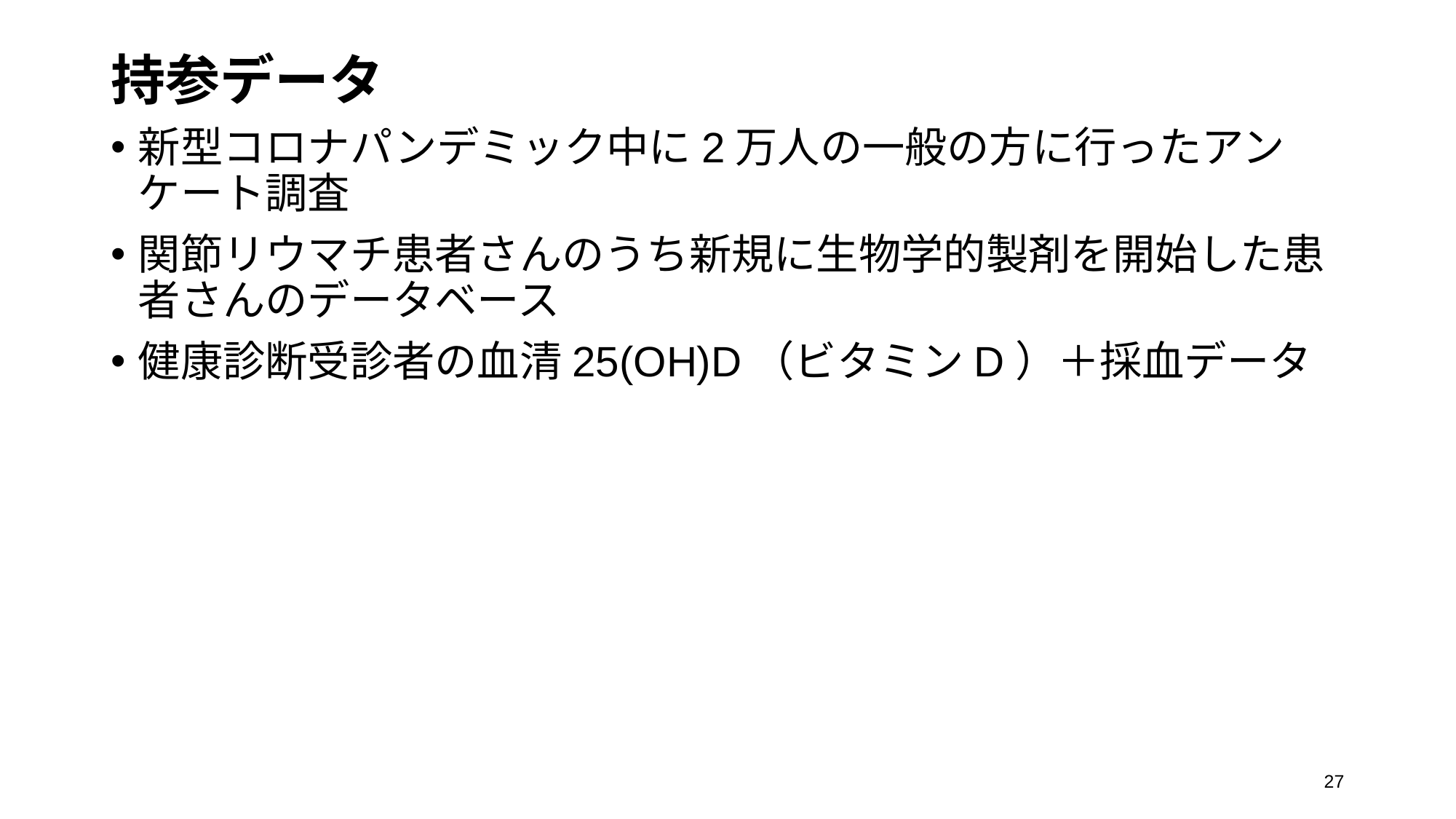

# 持参データ
新型コロナパンデミック中に2万人の一般の方に行ったアンケート調査
関節リウマチ患者さんのうち新規に生物学的製剤を開始した患者さんのデータベース
健康診断受診者の血清25(OH)D（ビタミンD）＋採血データ

27